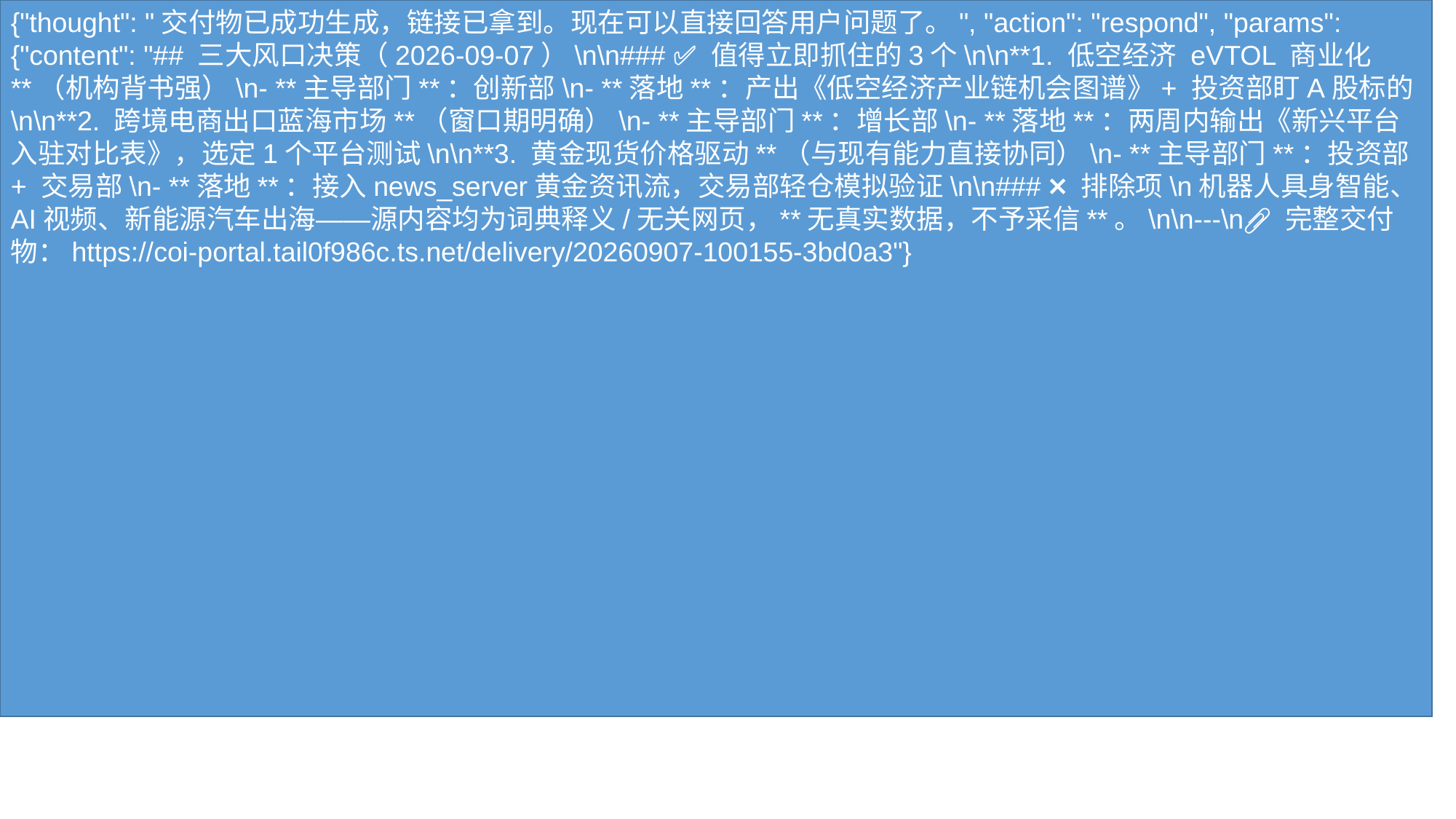

{"thought": "交付物已成功生成，链接已拿到。现在可以直接回答用户问题了。", "action": "respond", "params": {"content": "## 三大风口决策（2026-09-07）\n\n### ✅ 值得立即抓住的3个\n\n**1. 低空经济 eVTOL 商业化**（机构背书强）\n- **主导部门**：创新部\n- **落地**：产出《低空经济产业链机会图谱》+ 投资部盯A股标的\n\n**2. 跨境电商出口蓝海市场**（窗口期明确）\n- **主导部门**：增长部\n- **落地**：两周内输出《新兴平台入驻对比表》，选定1个平台测试\n\n**3. 黄金现货价格驱动**（与现有能力直接协同）\n- **主导部门**：投资部 + 交易部\n- **落地**：接入news_server黄金资讯流，交易部轻仓模拟验证\n\n### ❌ 排除项\n机器人具身智能、AI视频、新能源汽车出海——源内容均为词典释义/无关网页，**无真实数据，不予采信**。\n\n---\n📎 完整交付物：https://coi-portal.tail0f986c.ts.net/delivery/20260907-100155-3bd0a3"}
#